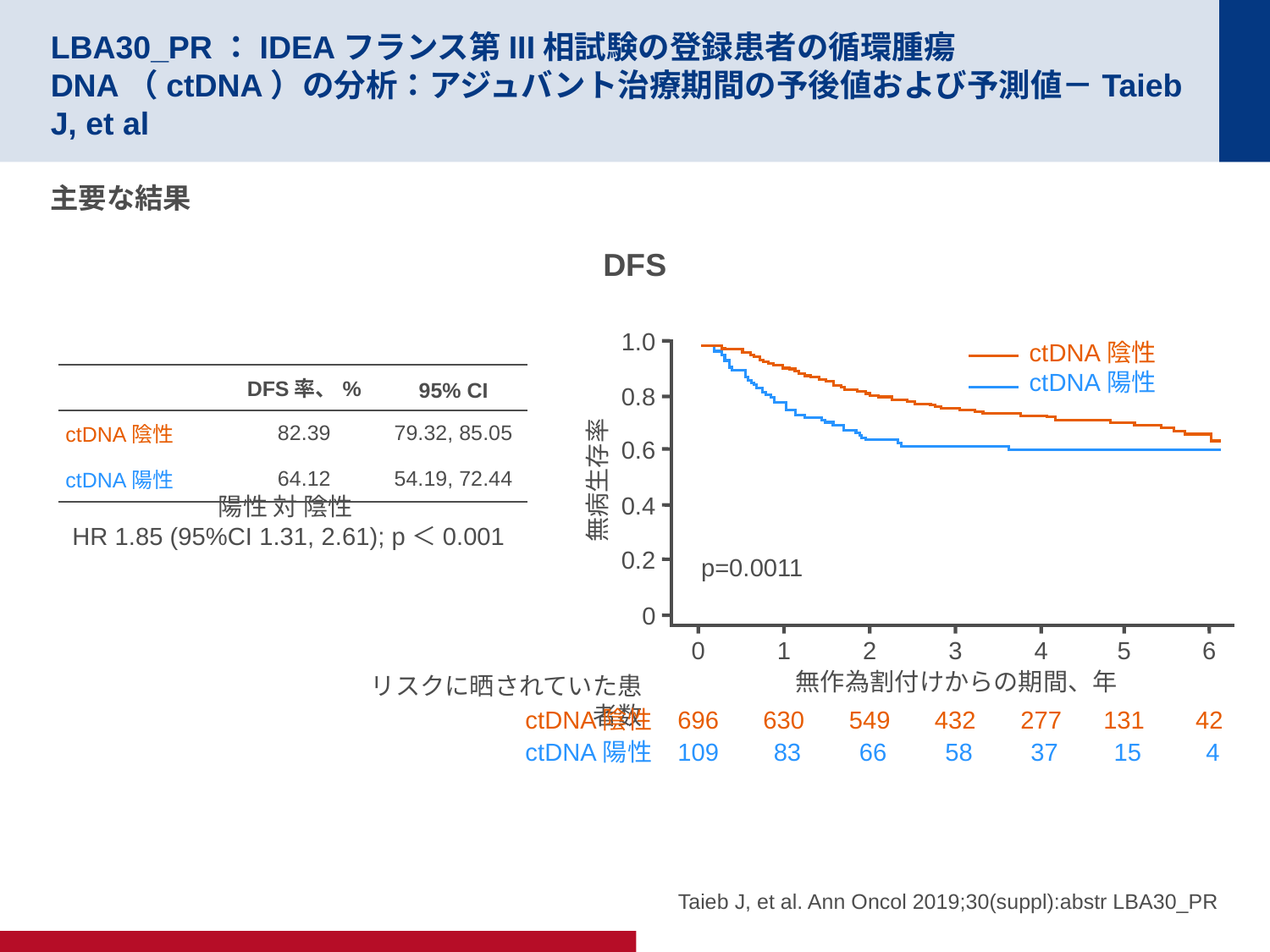

# LBA30_PR：IDEAフランス第III相試験の登録患者の循環腫瘍DNA（ctDNA）の分析：アジュバント治療期間の予後値および予測値－Taieb J, et al
主要な結果
DFS
1.0

0.8

0.6

0.4

0.2

0

0
1
2
3
4
5
6
無作為割付けからの期間、年
ctDNA陰性
ctDNA陽性

|  | DFS率、% | 95% CI |
| --- | --- | --- |
| ctDNA陰性 | 82.39 | 79.32, 85.05 |
| ctDNA陽性 | 64.12 | 54.19, 72.44 |
無病生存率
陽性 対 陰性
HR 1.85 (95%CI 1.31, 2.61); p＜0.001
p=0.0011
リスクに晒されていた患者数
ctDNA陰性
42
696
630
549
432
277
131
ctDNA陽性
109
 83
 66
 58
 37
 15
 4
Taieb J, et al. Ann Oncol 2019;30(suppl):abstr LBA30_PR